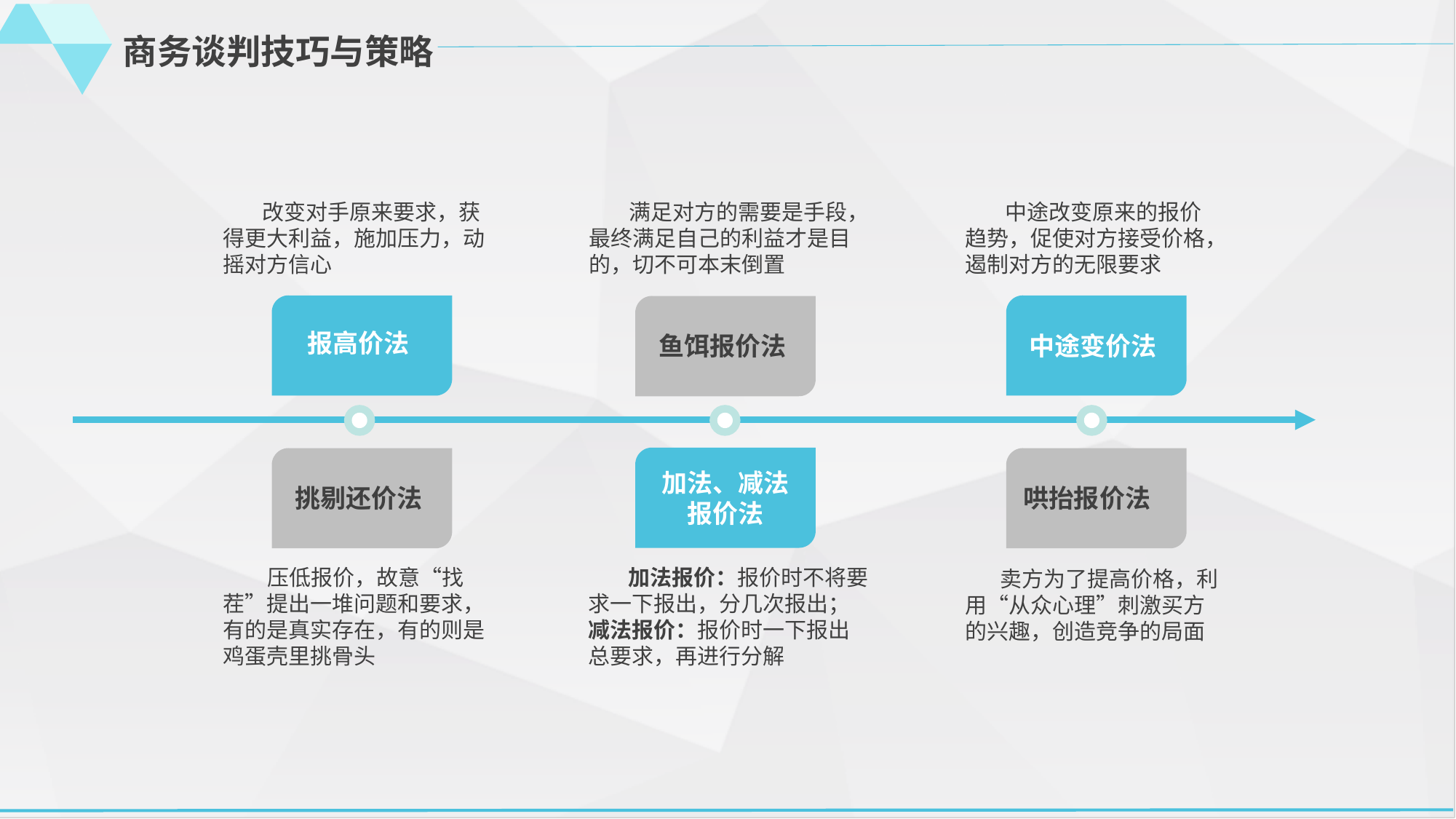

商务谈判技巧与策略

       改变对手原来要求，获得更大利益，施加压力，动摇对方信心
       满足对方的需要是手段，最终满足自己的利益才是目的，切不可本末倒置
       中途改变原来的报价趋势，促使对方接受价格，遏制对方的无限要求

报高价法
鱼饵报价法
中途变价法

加法、减法报价法
挑剔还价法
哄抬报价法
       加法报价：报价时不将要求一下报出，分几次报出；
减法报价：报价时一下报出总要求，再进行分解
        压低报价，故意“找茬”提出一堆问题和要求，有的是真实存在，有的则是鸡蛋壳里挑骨头
      卖方为了提高价格，利用“从众心理”刺激买方的兴趣，创造竞争的局面